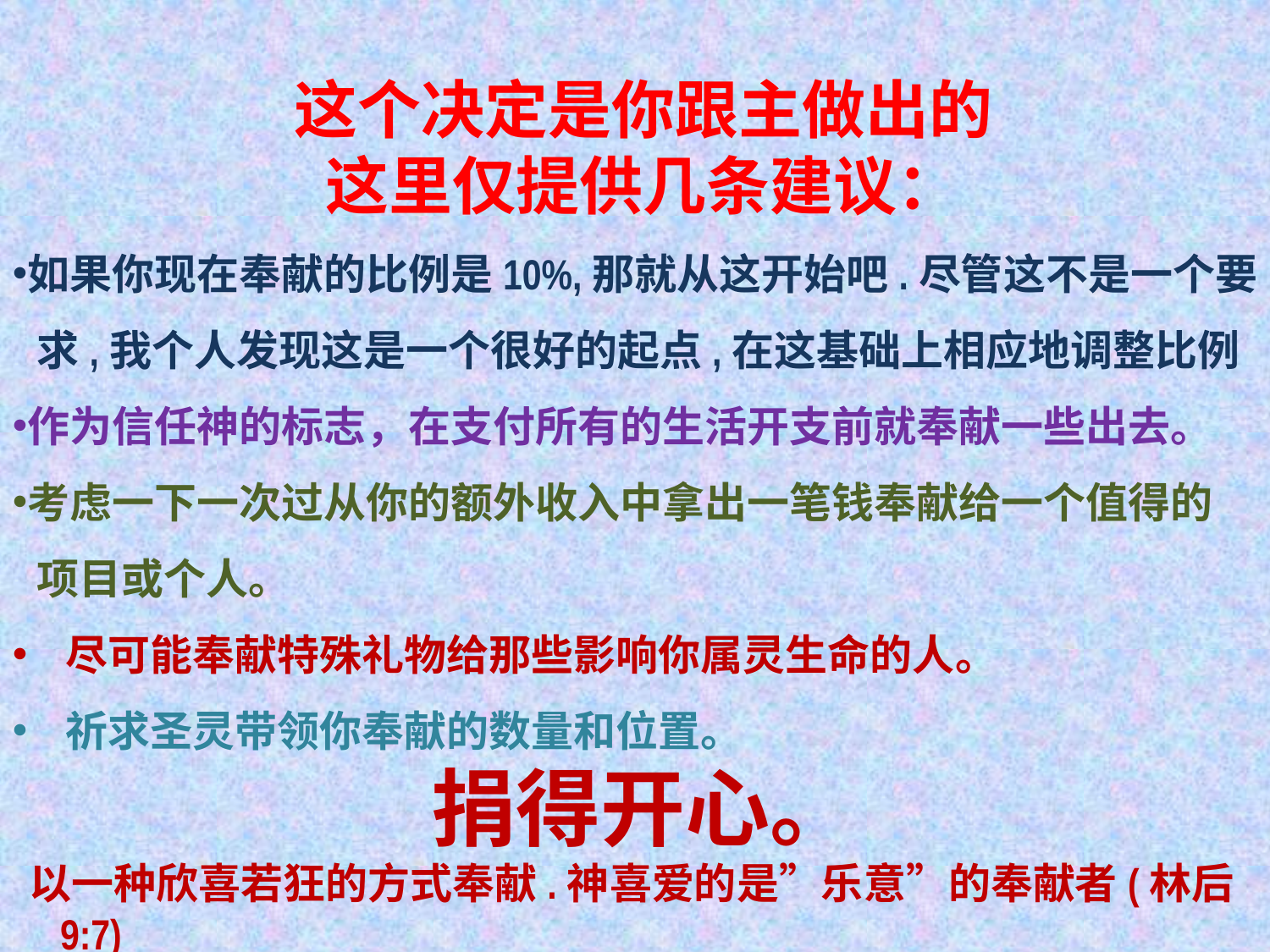

这个决定是你跟主做出的
这里仅提供几条建议：
如果你现在奉献的比例是10%,那就从这开始吧.尽管这不是一个要求,我个人发现这是一个很好的起点,在这基础上相应地调整比例
作为信任神的标志，在支付所有的生活开支前就奉献一些出去。
考虑一下一次过从你的额外收入中拿出一笔钱奉献给一个值得的 项目或个人。
   尽可能奉献特殊礼物给那些影响你属灵生命的人。
   祈求圣灵带领你奉献的数量和位置。
捐得开心。
以一种欣喜若狂的方式奉献.神喜爱的是”乐意”的奉献者(林后9:7)